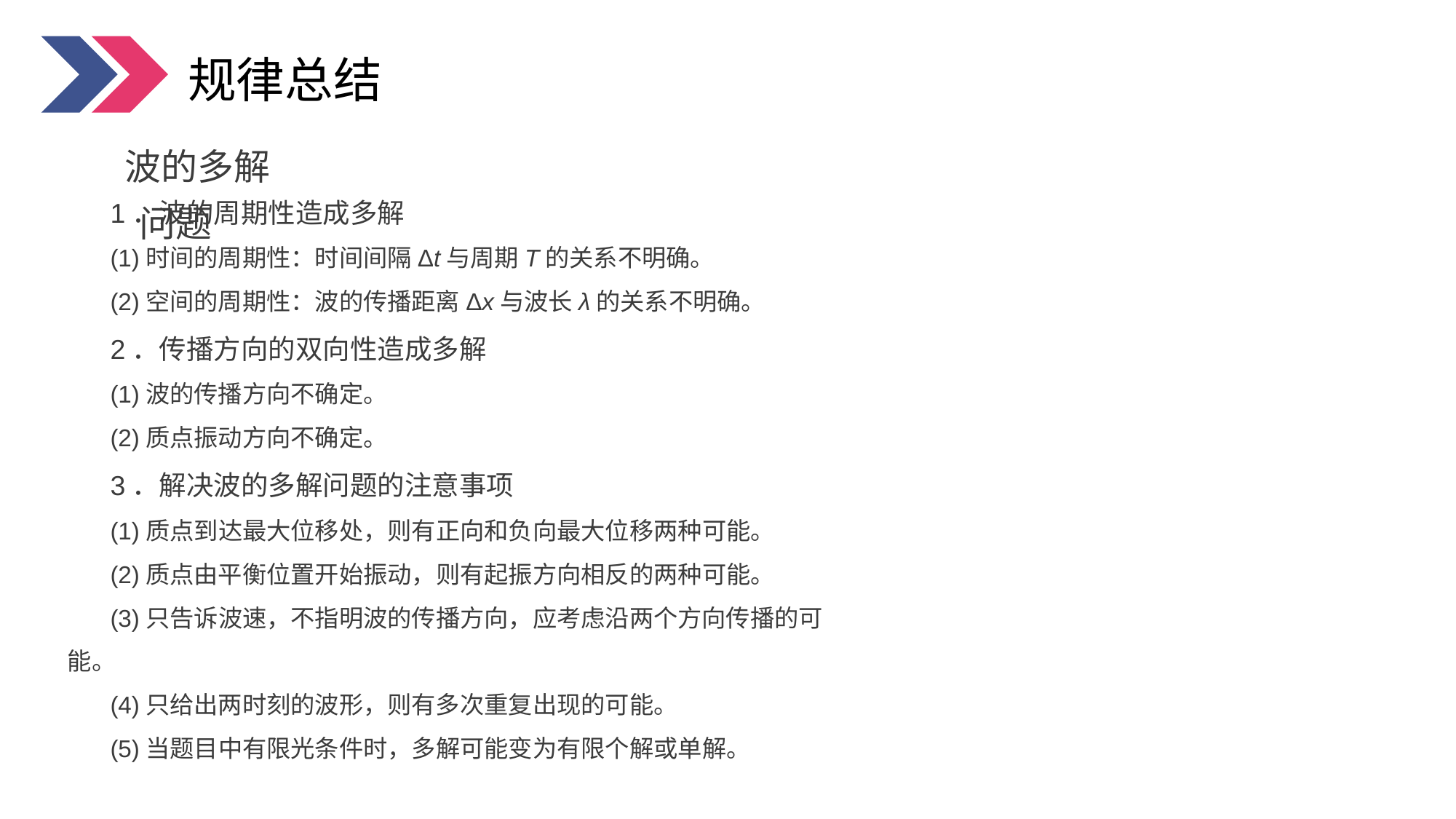

规律总结
波的多解问题
1．波的周期性造成多解
(1)时间的周期性：时间间隔Δt与周期T的关系不明确。
(2)空间的周期性：波的传播距离Δx与波长λ的关系不明确。
2．传播方向的双向性造成多解
(1)波的传播方向不确定。
(2)质点振动方向不确定。
3．解决波的多解问题的注意事项
(1)质点到达最大位移处，则有正向和负向最大位移两种可能。
(2)质点由平衡位置开始振动，则有起振方向相反的两种可能。
(3)只告诉波速，不指明波的传播方向，应考虑沿两个方向传播的可能。
(4)只给出两时刻的波形，则有多次重复出现的可能。
(5)当题目中有限光条件时，多解可能变为有限个解或单解。